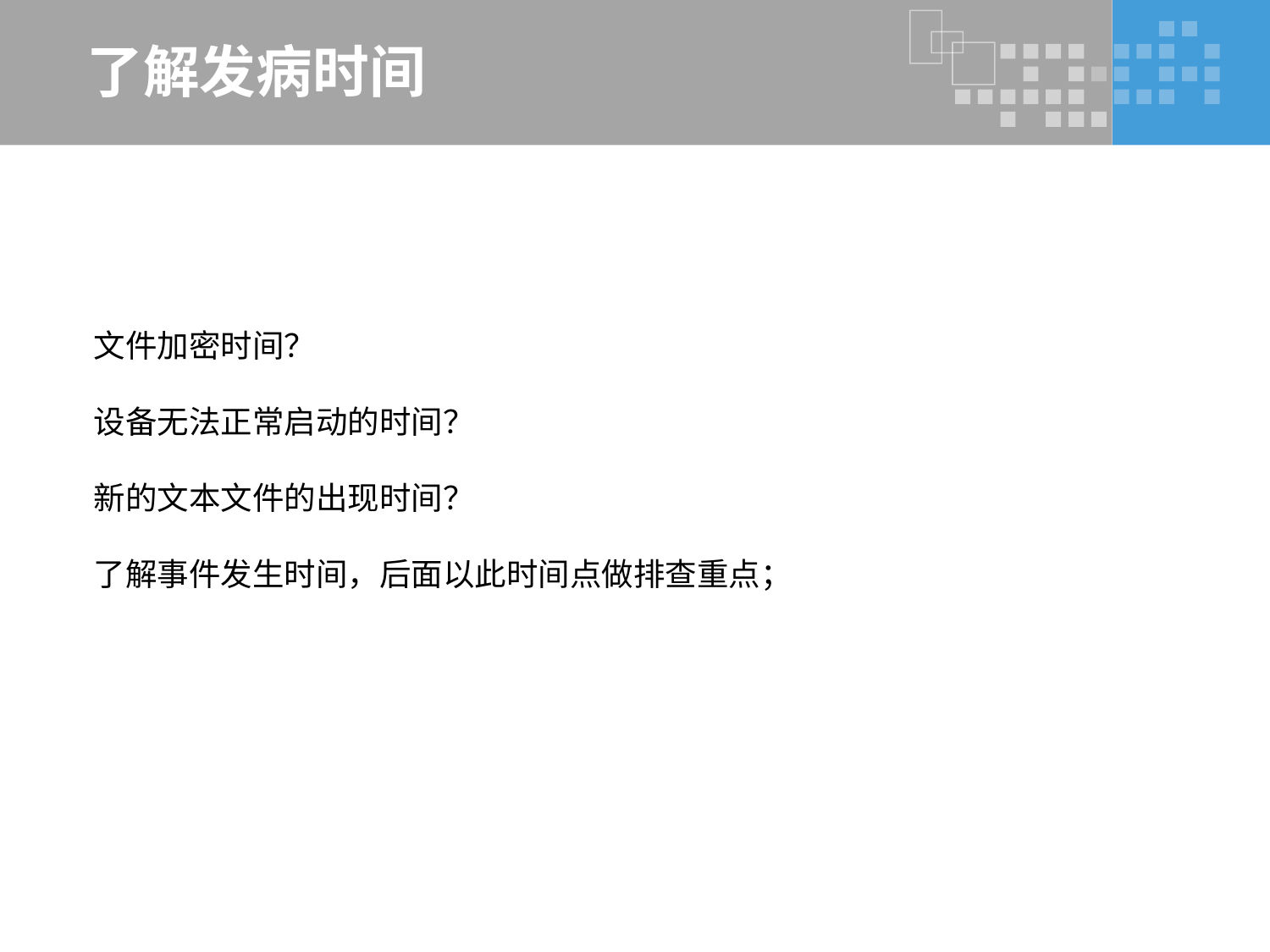

# 了解发病时间

文件加密时间？

设备无法正常启动的时间？

新的文本文件的出现时间？

了解事件发生时间，后面以此时间点做排查重点；